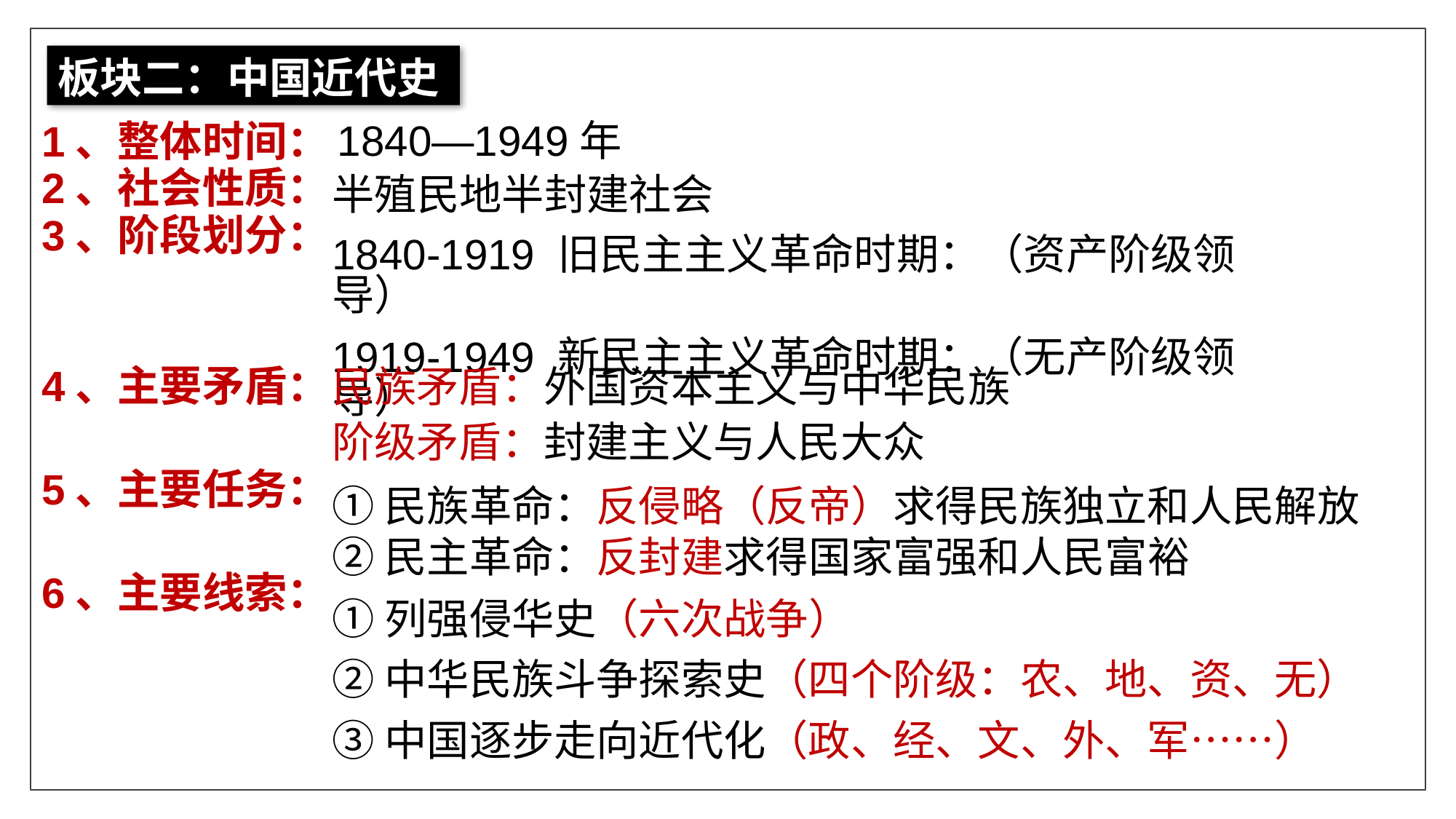

板块二：中国近代史
1840—1949年
1、整体时间：
2、社会性质：
3、阶段划分：
半殖民地半封建社会
1840-1919 旧民主主义革命时期：（资产阶级领导）
1919-1949 新民主主义革命时期：（无产阶级领导）
民族矛盾：外国资本主义与中华民族
阶级矛盾：封建主义与人民大众
4、主要矛盾：

5、主要任务：

6、主要线索：
①民族革命：反侵略（反帝）求得民族独立和人民解放
②民主革命：反封建求得国家富强和人民富裕
①列强侵华史（六次战争）
②中华民族斗争探索史（四个阶级：农、地、资、无）
③中国逐步走向近代化（政、经、文、外、军……）